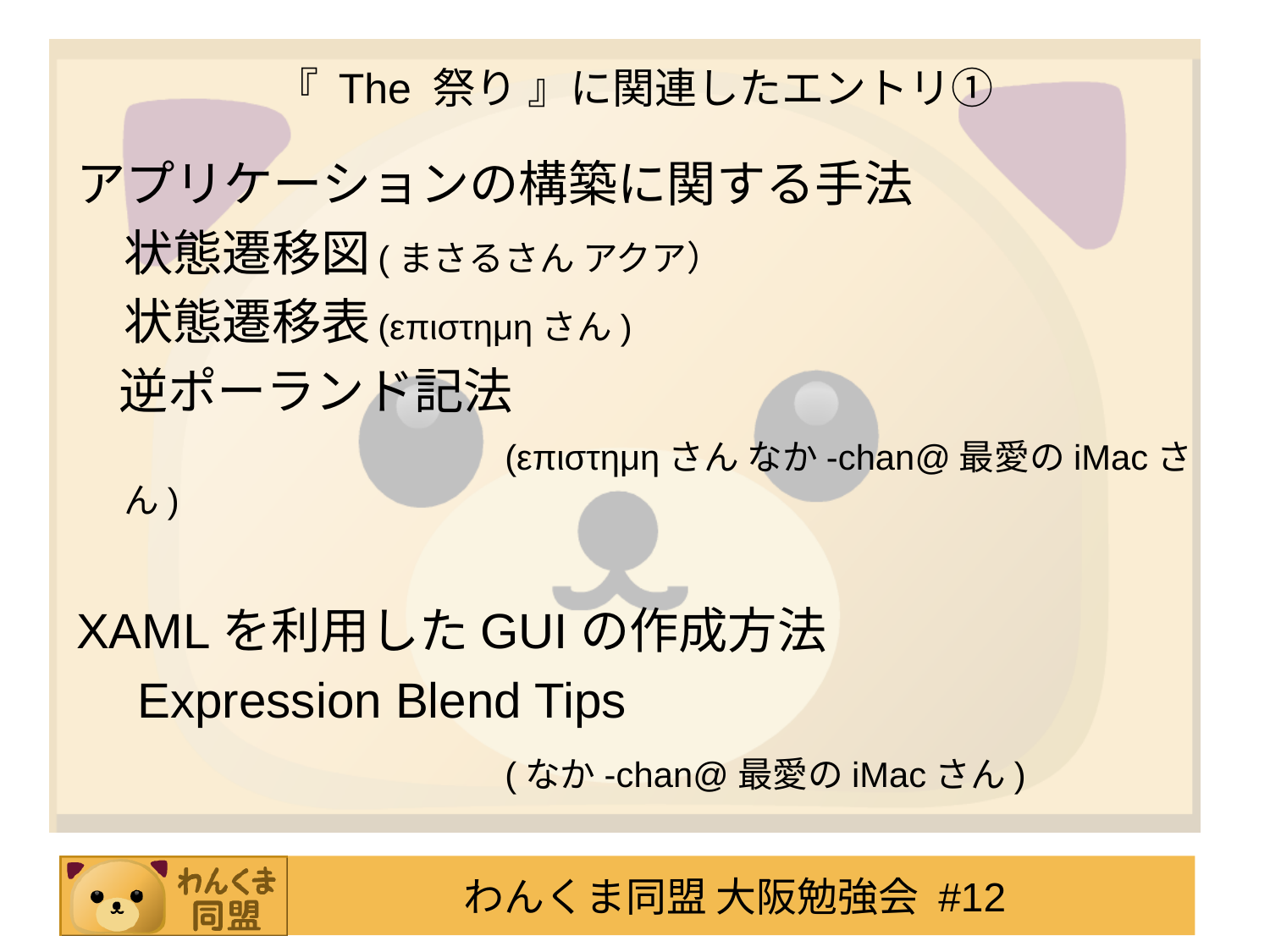

# 『 The 祭り 』に関連したエントリ①
アプリケーションの構築に関する手法
	状態遷移図	(まさるさん アクア）
	状態遷移表	(επιστημηさん)
　逆ポーランド記法
				(επιστημηさん なか-chan@最愛のiMacさん)

XAMLを利用したGUIの作成方法
　Expression Blend Tips
			　	(なか-chan@最愛のiMacさん)